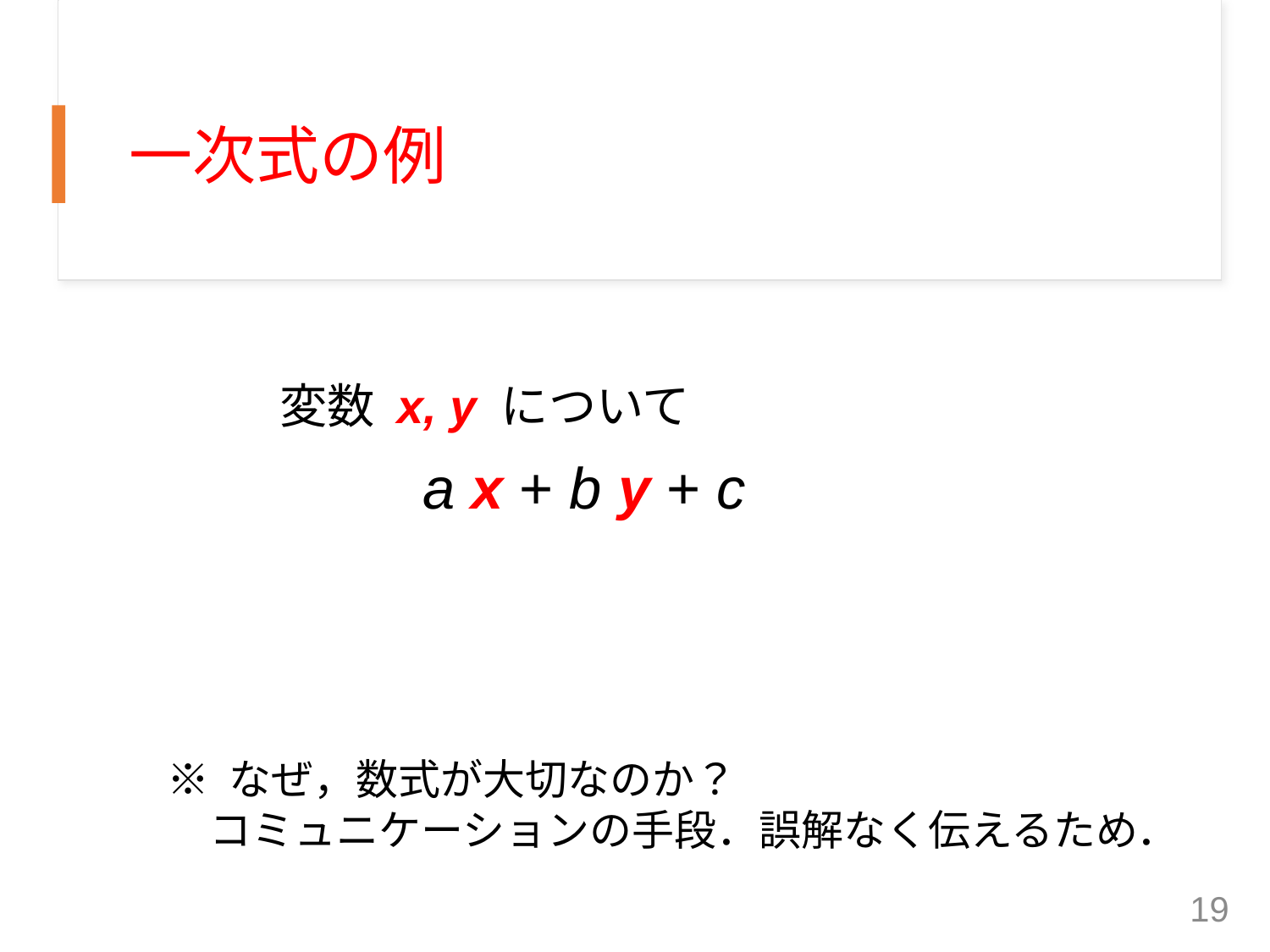

# 一次式の例

変数 x, y について
	 a x + b y + c

※ なぜ，数式が大切なのか？
　コミュニケーションの手段．誤解なく伝えるため．
19